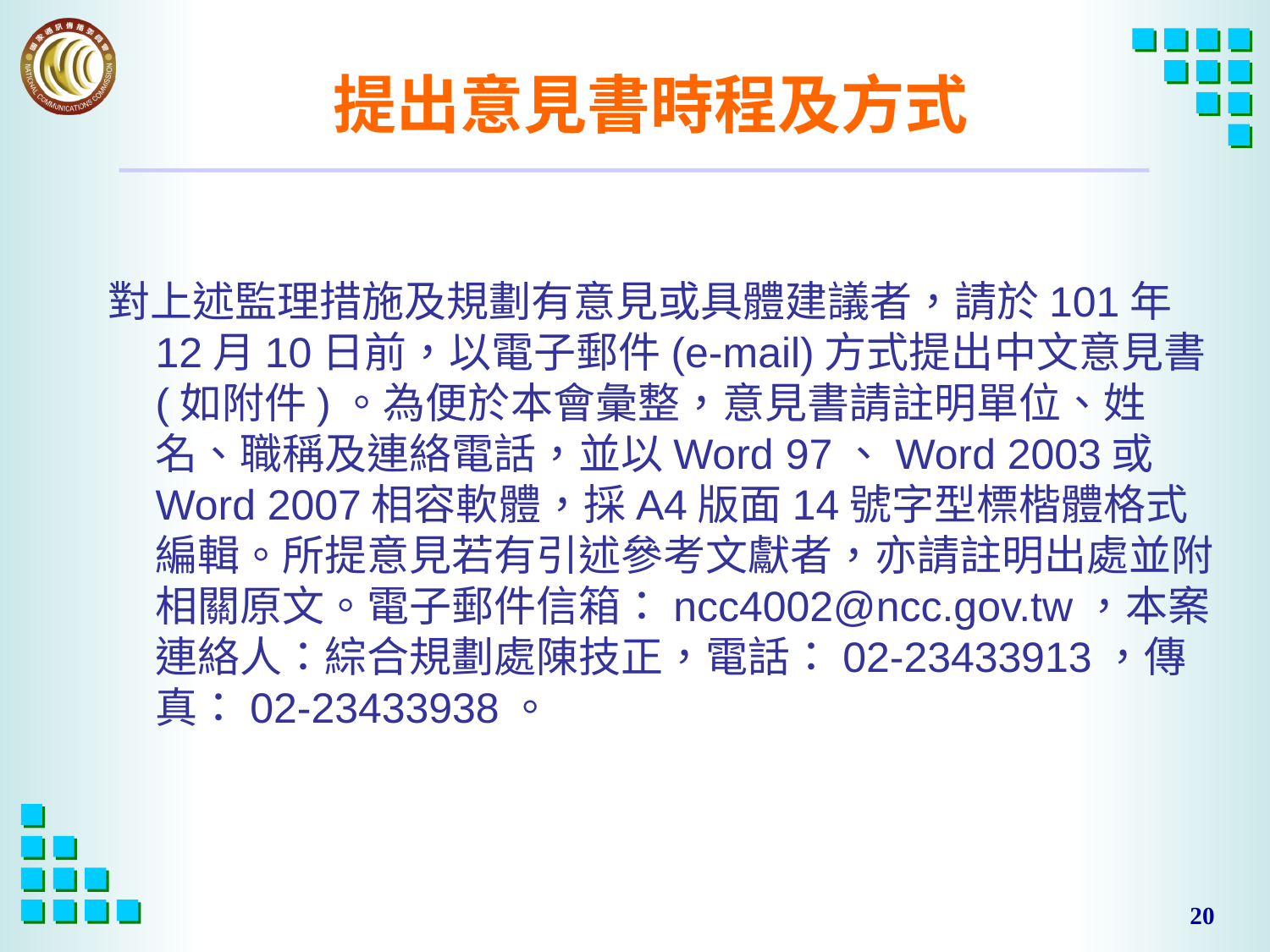

# 提出意見書時程及方式

對上述監理措施及規劃有意見或具體建議者，請於101年12月10日前，以電子郵件(e-mail)方式提出中文意見書(如附件)。為便於本會彙整，意見書請註明單位、姓名、職稱及連絡電話，並以Word 97、Word 2003或Word 2007相容軟體，採A4版面14號字型標楷體格式編輯。所提意見若有引述參考文獻者，亦請註明出處並附相關原文。電子郵件信箱：ncc4002@ncc.gov.tw，本案連絡人：綜合規劃處陳技正，電話：02-23433913，傳真：02-23433938。